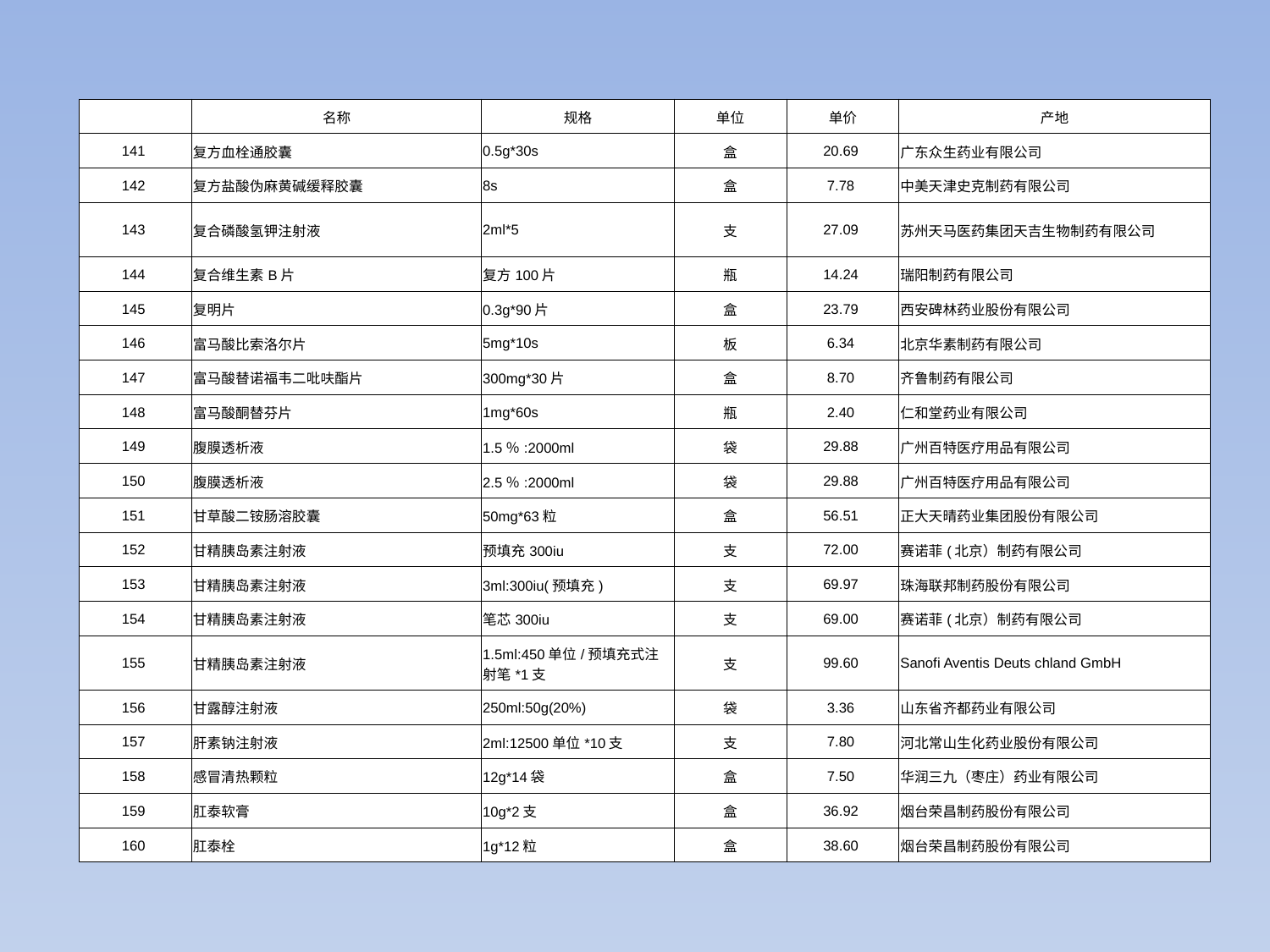

|  | 名称 | 规格 | 单位 | 单价 | 产地 |
| --- | --- | --- | --- | --- | --- |
| 141 | 复方血栓通胶囊 | 0.5g\*30s | 盒 | 20.69 | 广东众生药业有限公司 |
| 142 | 复方盐酸伪麻黄碱缓释胶囊 | 8s | 盒 | 7.78 | 中美天津史克制药有限公司 |
| 143 | 复合磷酸氢钾注射液 | 2ml\*5 | 支 | 27.09 | 苏州天马医药集团天吉生物制药有限公司 |
| 144 | 复合维生素B片 | 复方100片 | 瓶 | 14.24 | 瑞阳制药有限公司 |
| 145 | 复明片 | 0.3g\*90片 | 盒 | 23.79 | 西安碑林药业股份有限公司 |
| 146 | 富马酸比索洛尔片 | 5mg\*10s | 板 | 6.34 | 北京华素制药有限公司 |
| 147 | 富马酸替诺福韦二吡呋酯片 | 300mg\*30片 | 盒 | 8.70 | 齐鲁制药有限公司 |
| 148 | 富马酸酮替芬片 | 1mg\*60s | 瓶 | 2.40 | 仁和堂药业有限公司 |
| 149 | 腹膜透析液 | 1.5％:2000ml | 袋 | 29.88 | 广州百特医疗用品有限公司 |
| 150 | 腹膜透析液 | 2.5％:2000ml | 袋 | 29.88 | 广州百特医疗用品有限公司 |
| 151 | 甘草酸二铵肠溶胶囊 | 50mg\*63粒 | 盒 | 56.51 | 正大天晴药业集团股份有限公司 |
| 152 | 甘精胰岛素注射液 | 预填充300iu | 支 | 72.00 | 赛诺菲(北京）制药有限公司 |
| 153 | 甘精胰岛素注射液 | 3ml:300iu(预填充) | 支 | 69.97 | 珠海联邦制药股份有限公司 |
| 154 | 甘精胰岛素注射液 | 笔芯300iu | 支 | 69.00 | 赛诺菲(北京）制药有限公司 |
| 155 | 甘精胰岛素注射液 | 1.5ml:450单位/预填充式注射笔\*1支 | 支 | 99.60 | Sanofi Aventis Deuts chland GmbH |
| 156 | 甘露醇注射液 | 250ml:50g(20%) | 袋 | 3.36 | 山东省齐都药业有限公司 |
| 157 | 肝素钠注射液 | 2ml:12500单位\*10支 | 支 | 7.80 | 河北常山生化药业股份有限公司 |
| 158 | 感冒清热颗粒 | 12g\*14袋 | 盒 | 7.50 | 华润三九（枣庄）药业有限公司 |
| 159 | 肛泰软膏 | 10g\*2支 | 盒 | 36.92 | 烟台荣昌制药股份有限公司 |
| 160 | 肛泰栓 | 1g\*12粒 | 盒 | 38.60 | 烟台荣昌制药股份有限公司 |